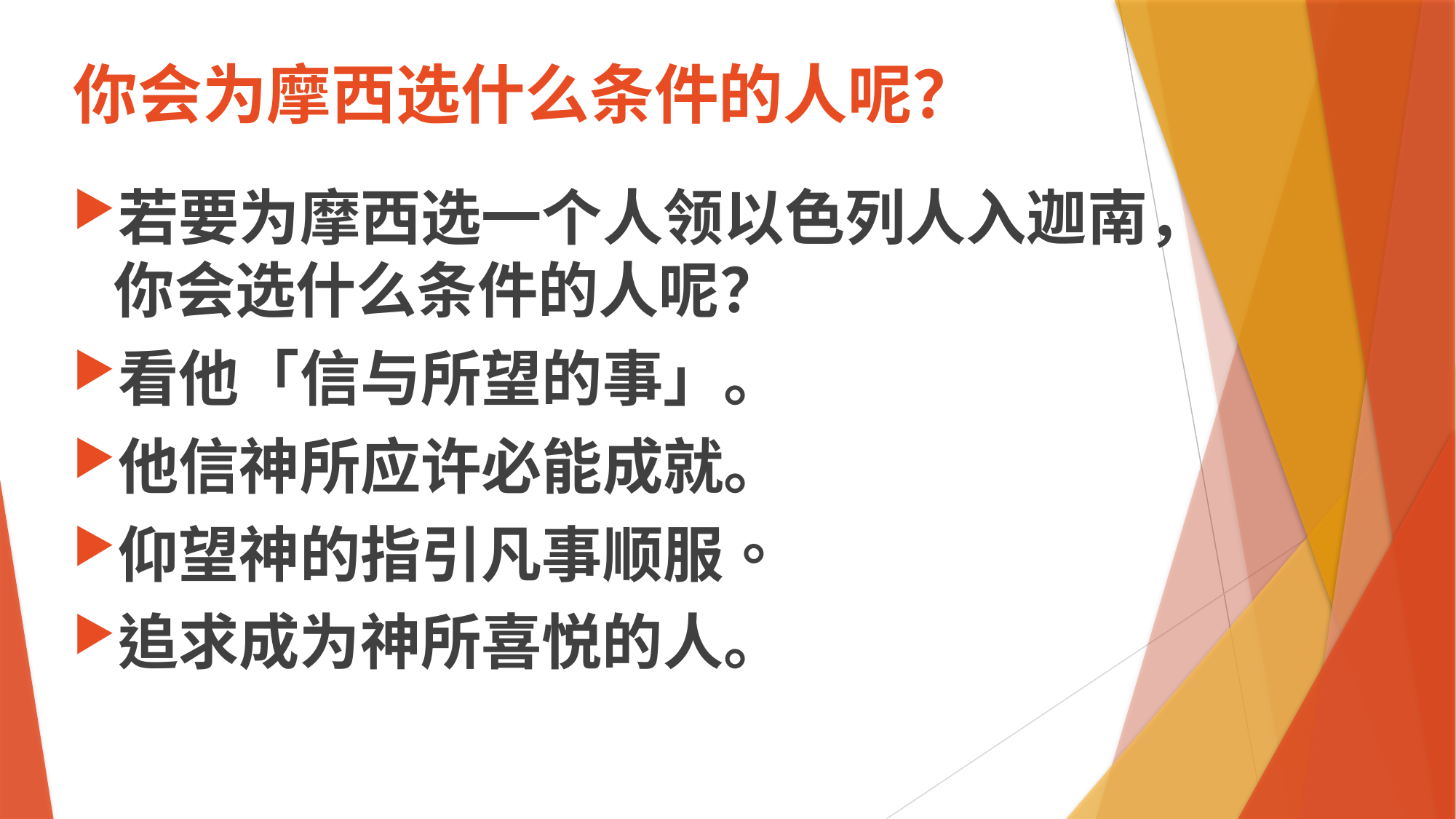

# 你会为摩西选什么条件的人呢？
若要为摩西选一个人领以色列人入迦南，你会选什么条件的人呢？
看他「信与所望的事」。
他信神所应许必能成就。
仰望神的指引凡事顺服。
追求成为神所喜悦的人。